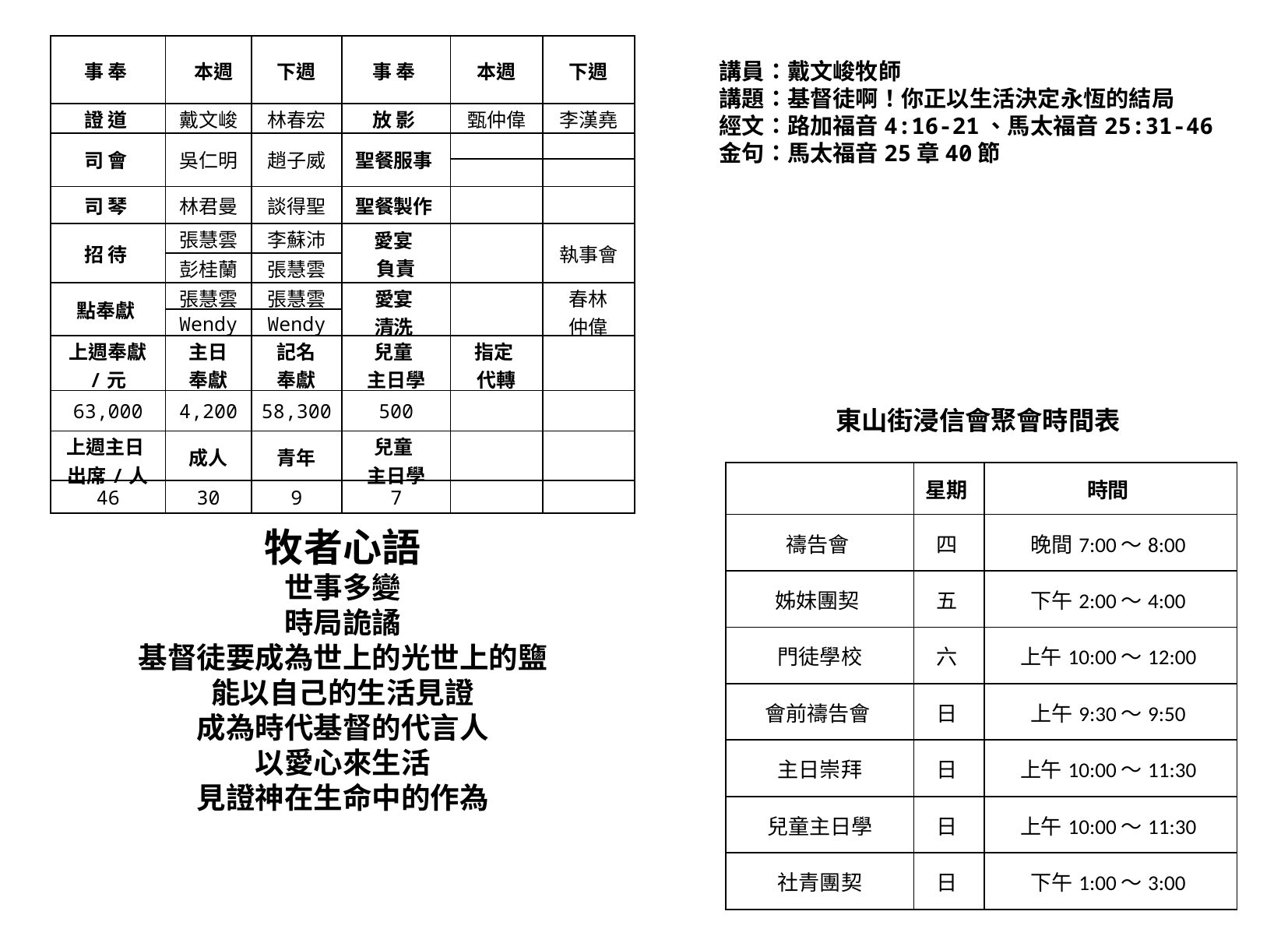

| 事 奉 | 本週 | 下週 | 事 奉 | 本週 | 下週 |
| --- | --- | --- | --- | --- | --- |
| 證 道 | 戴文峻 | 林春宏 | 放 影 | 甄仲偉 | 李漢堯 |
| 司 會 | 吳仁明 | 趙子威 | 聖餐服事 |  |  |
|  |  |  |  |  |  |
| 司 琴 | 林君曼 | 談得聖 | 聖餐製作 |  |  |
| 招 待 | 張慧雲 | 李蘇沛 | 愛宴 負責 |  | 執事會 |
|  | 彭桂蘭 | 張慧雲 |  |  |  |
| 點奉獻 | 張慧雲 | 張慧雲 | 愛宴 清洗 |  | 春林 仲偉 |
|  | Wendy | Wendy |  |  |  |
| 上週奉獻 /元 | 主日 奉獻 | 記名 奉獻 | 兒童 主日學 | 指定 代轉 |  |
| 63,000 | 4,200 | 58,300 | 500 |  |  |
| 上週主日 出席/人 | 成人 | 青年 | 兒童 主日學 |  |  |
| 46 | 30 | 9 | 7 |  |  |
講員：戴文峻牧師
講題：基督徒啊！你正以生活決定永恆的結局
經文：路加福音4:16-21、馬太福音25:31-46
金句：馬太福音25章40節

東山街浸信會聚會時間表
|  | 星期 | 時間 |
| --- | --- | --- |
| 禱告會 | 四 | 晚間7:00～8:00 |
| 姊妹團契 | 五 | 下午2:00～4:00 |
| 門徒學校 | 六 | 上午10:00～12:00 |
| 會前禱告會 | 日 | 上午9:30～9:50 |
| 主日崇拜 | 日 | 上午10:00～11:30 |
| 兒童主日學 | 日 | 上午10:00～11:30 |
| 社青團契 | 日 | 下午1:00～3:00 |
牧者心語
世事多變
時局詭譎
基督徒要成為世上的光世上的鹽
能以自己的生活見證
成為時代基督的代言人
以愛心來生活
見證神在生命中的作為